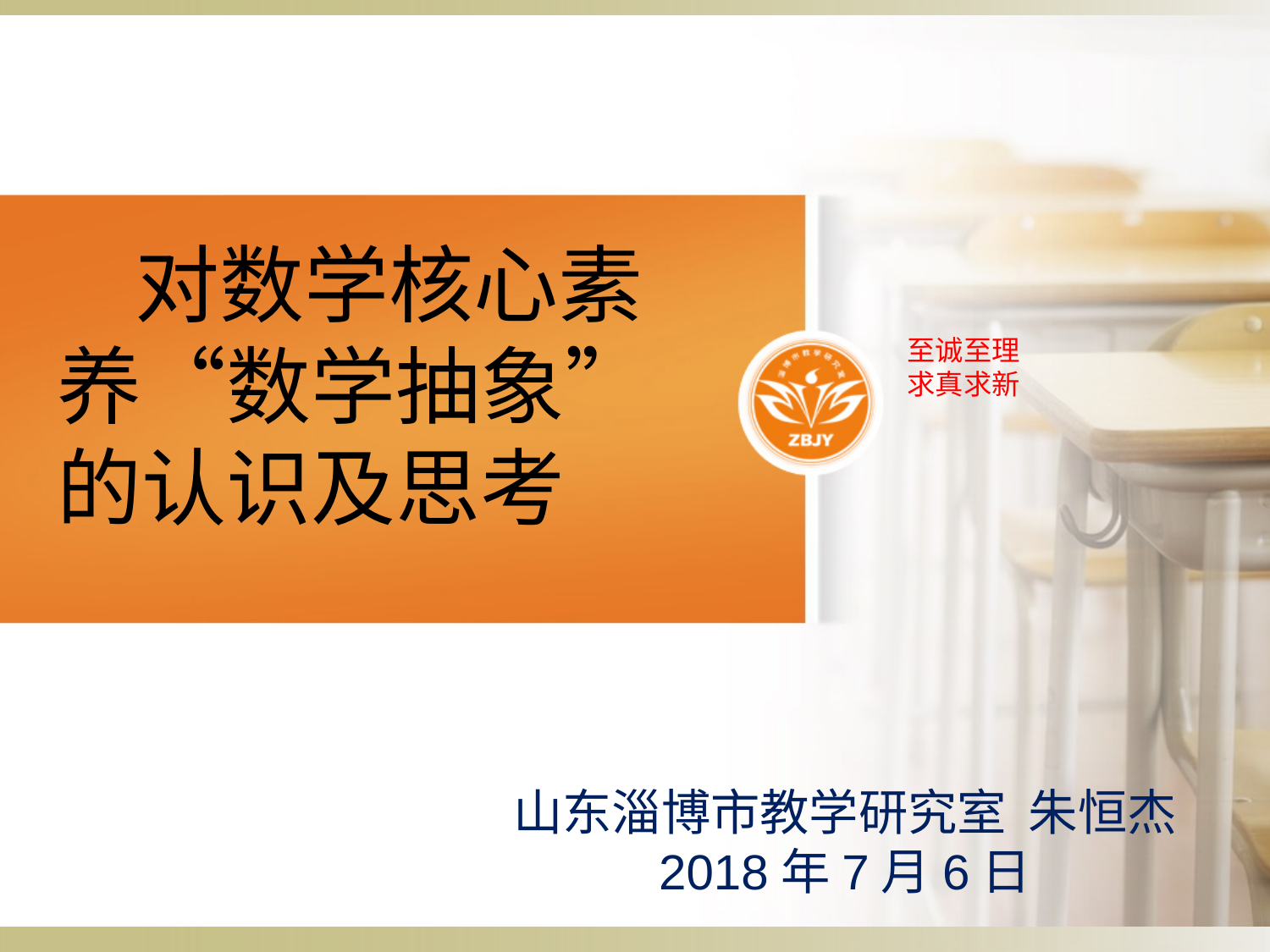

对数学核心素养“数学抽象”的认识及思考
至诚至理
求真求新
山东淄博市教学研究室  朱恒杰
2018年7月6日
由NordriDesign提供
www.nordridesign.com